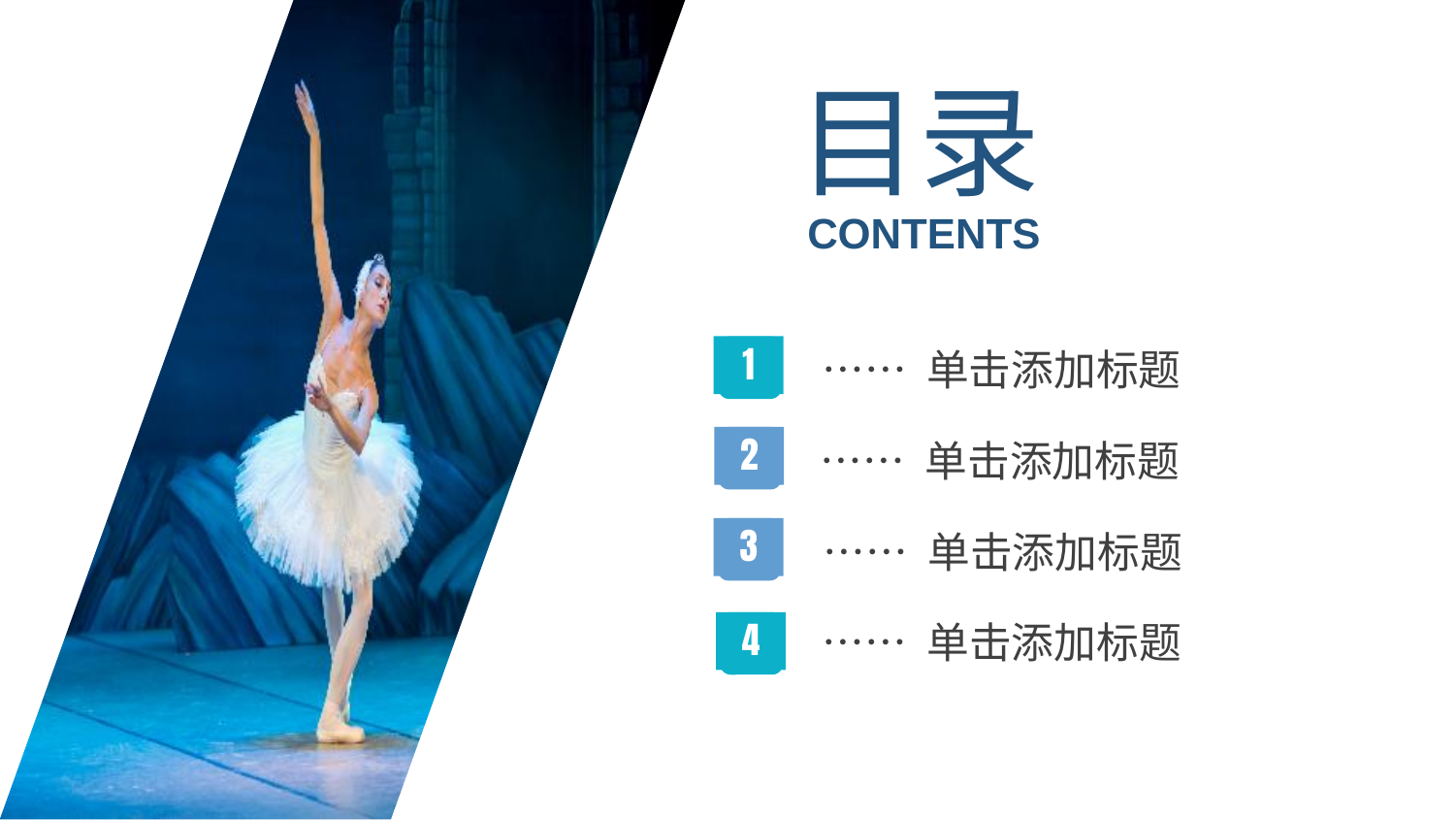

目录
CONTENTS
1

…… 单击添加标题
…… 单击添加标题
2

3

…… 单击添加标题
…… 单击添加标题
4